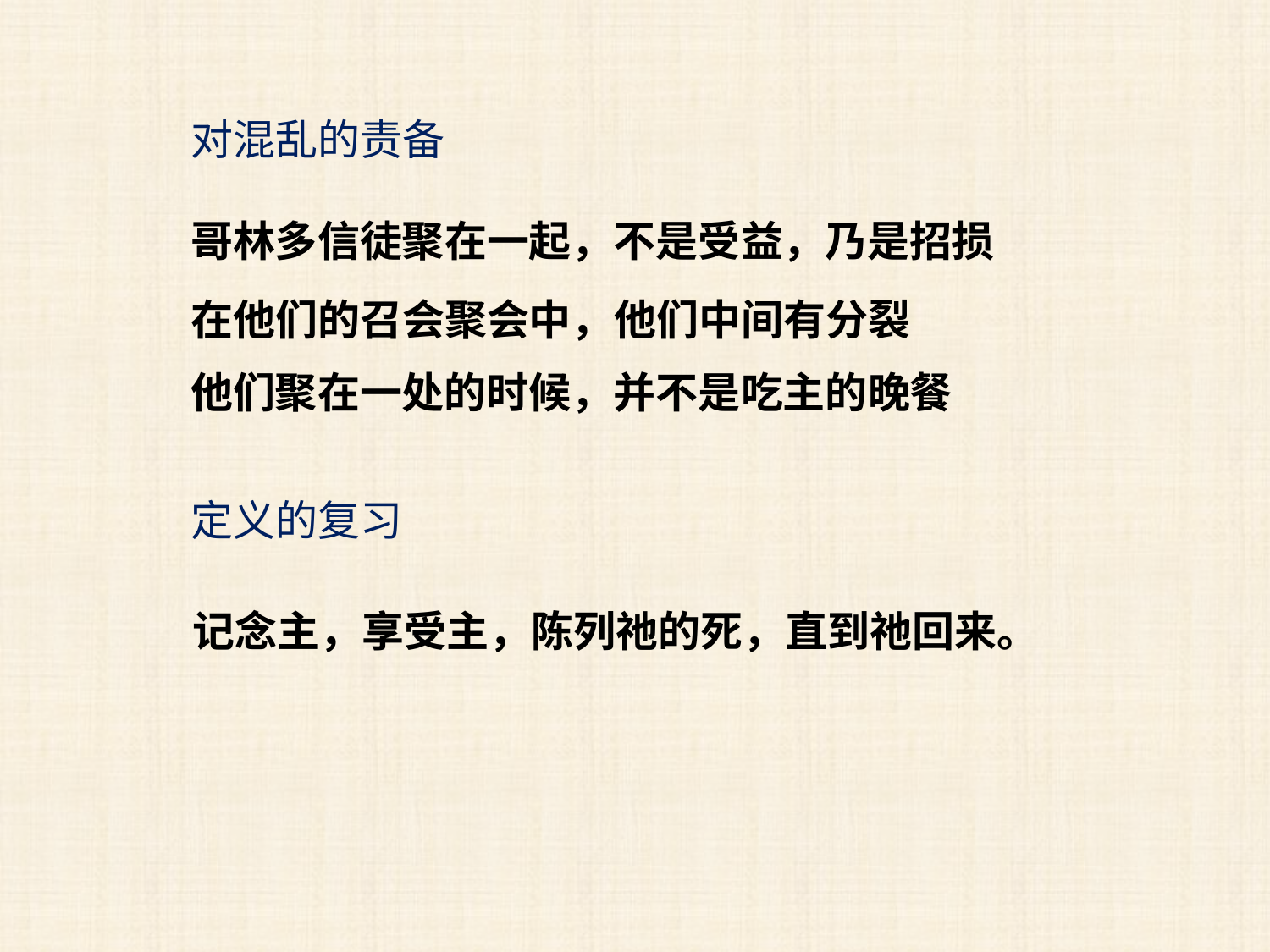

对混乱的责备
哥林多信徒聚在一起，不是受益，乃是招损
在他们的召会聚会中，他们中间有分裂
他们聚在一处的时候，并不是吃主的晚餐
定义的复习
记念主，享受主，陈列祂的死，直到祂回来。